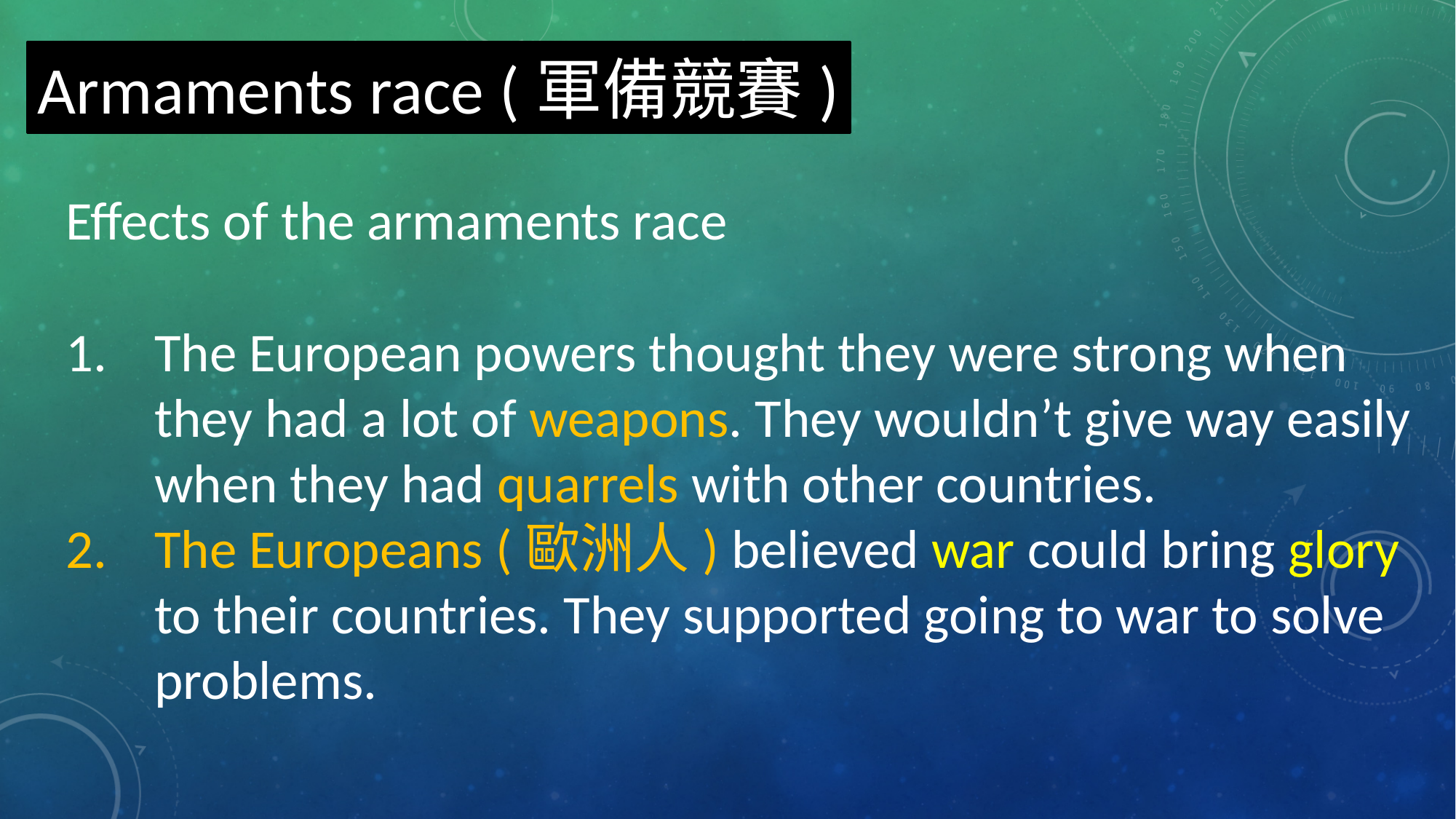

Armaments race (軍備競賽)
Effects of the armaments race

The European powers thought they were strong when they had a lot of weapons. They wouldn’t give way easily when they had quarrels with other countries.
The Europeans (歐洲人) believed war could bring glory to their countries. They supported going to war to solve problems.